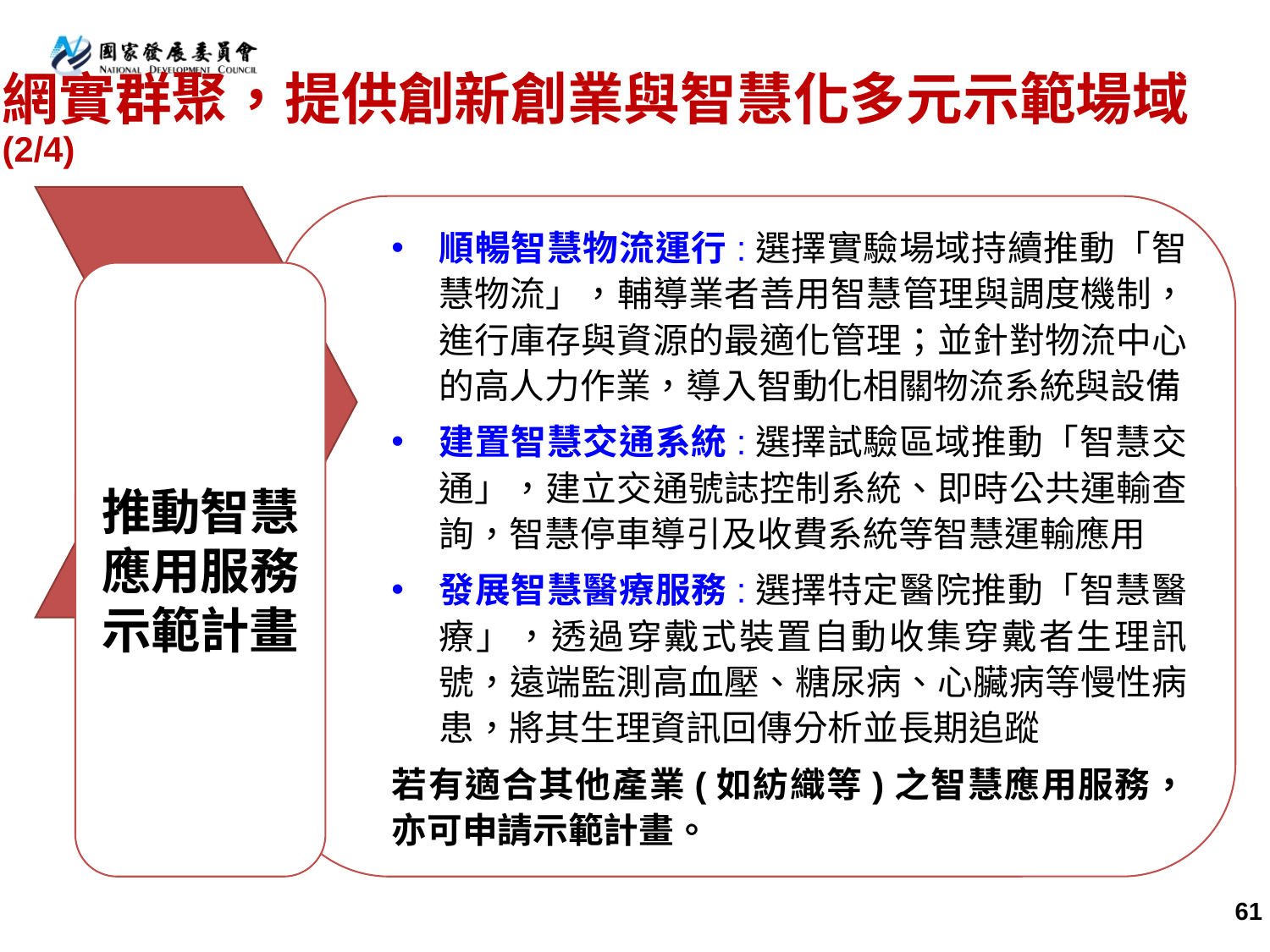

# 網實群聚，提供創新創業與智慧化多元示範場域(2/4)

順暢智慧物流運行:選擇實驗場域持續推動「智慧物流」，輔導業者善用智慧管理與調度機制，進行庫存與資源的最適化管理；並針對物流中心的高人力作業，導入智動化相關物流系統與設備
建置智慧交通系統:選擇試驗區域推動「智慧交通」，建立交通號誌控制系統、即時公共運輸查詢，智慧停車導引及收費系統等智慧運輸應用
發展智慧醫療服務:選擇特定醫院推動「智慧醫療」，透過穿戴式裝置自動收集穿戴者生理訊號，遠端監測高血壓、糖尿病、心臟病等慢性病患，將其生理資訊回傳分析並長期追蹤
若有適合其他產業(如紡織等)之智慧應用服務，亦可申請示範計畫。
推動智慧應用服務示範計畫
61